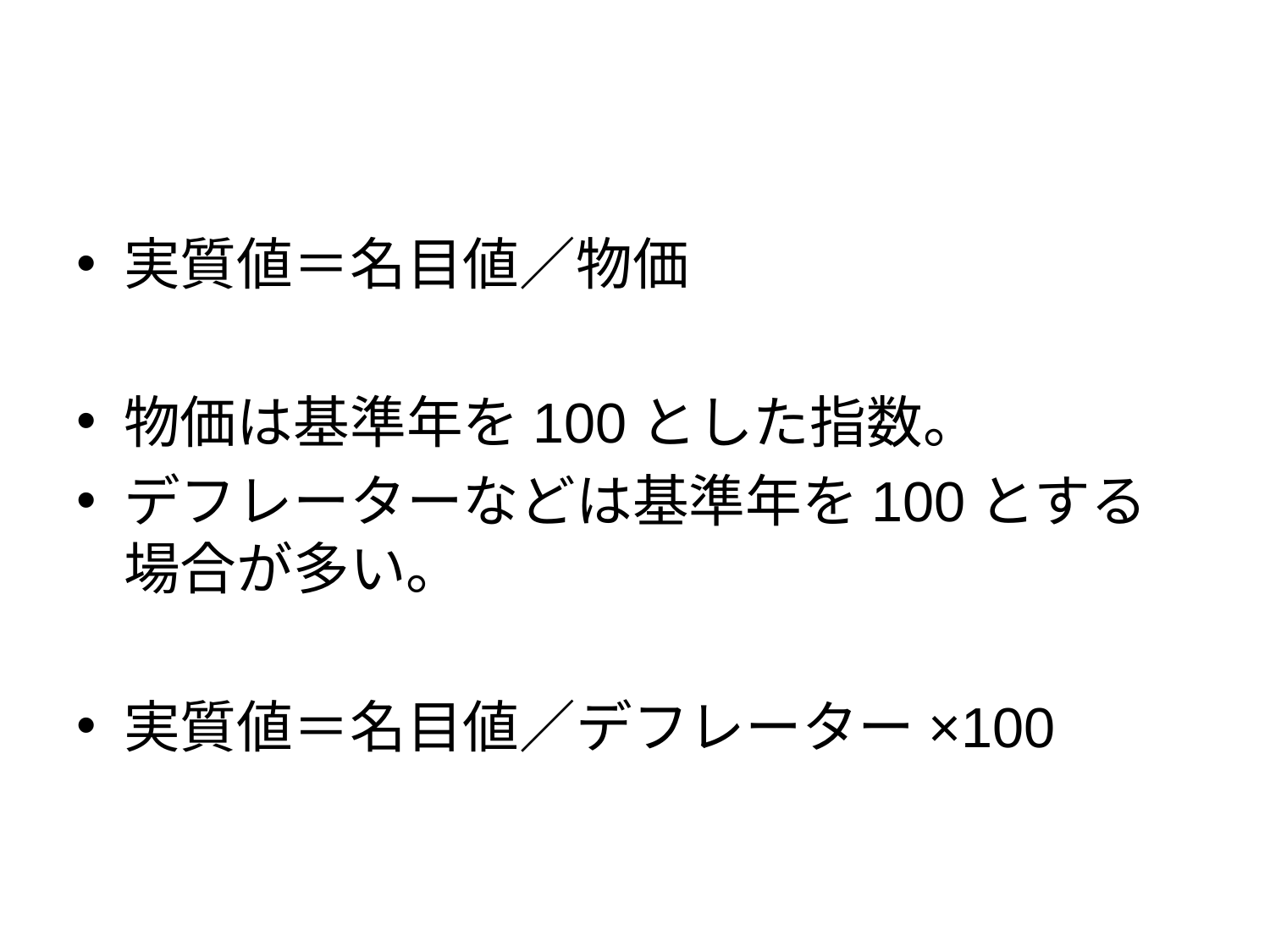

#
実質値＝名目値／物価

物価は基準年を100とした指数。
デフレーターなどは基準年を100とする場合が多い。

実質値＝名目値／デフレーター×100